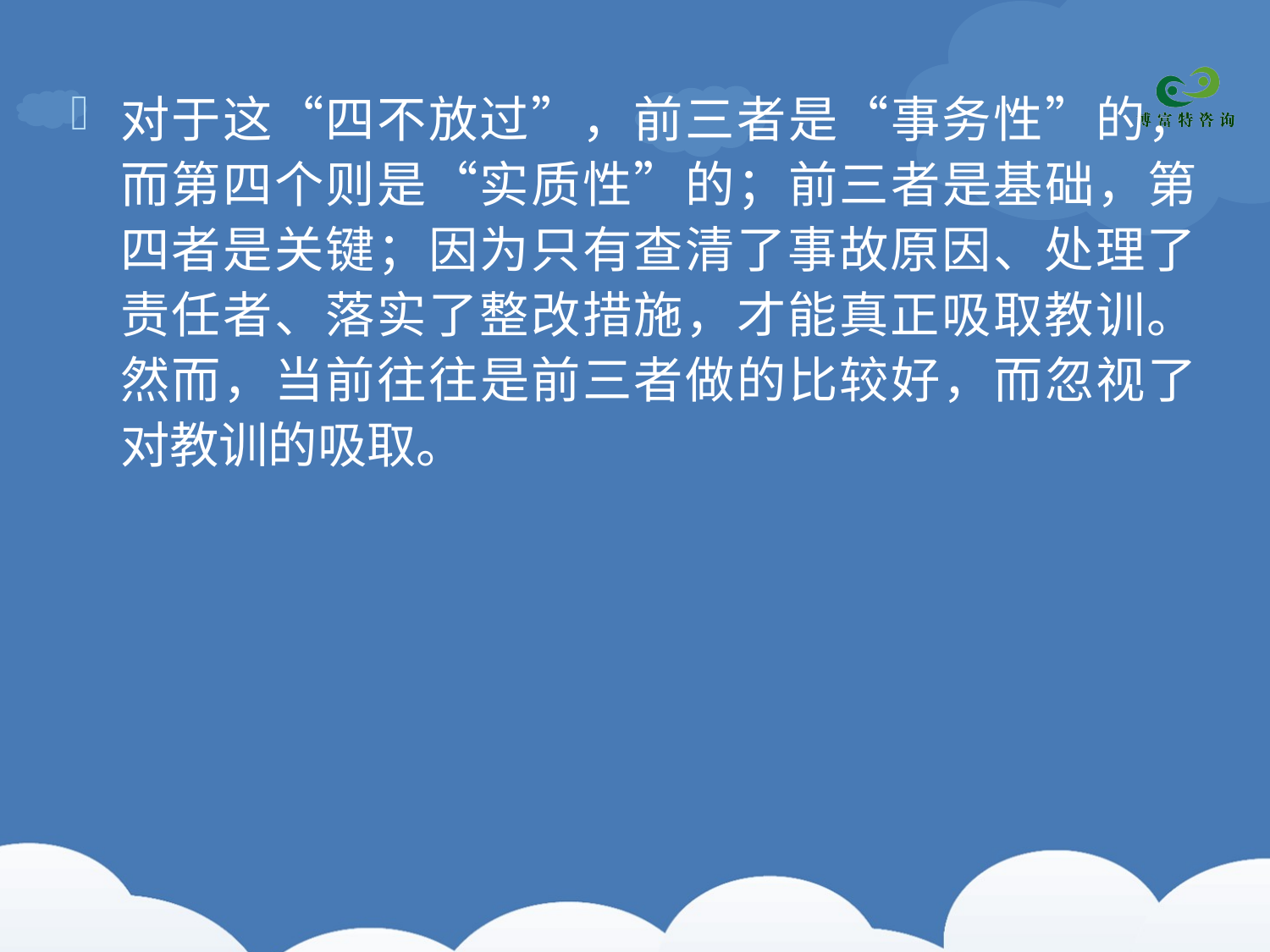

对于这“四不放过”，前三者是“事务性”的，而第四个则是“实质性”的；前三者是基础，第四者是关键；因为只有查清了事故原因、处理了责任者、落实了整改措施，才能真正吸取教训。然而，当前往往是前三者做的比较好，而忽视了对教训的吸取。